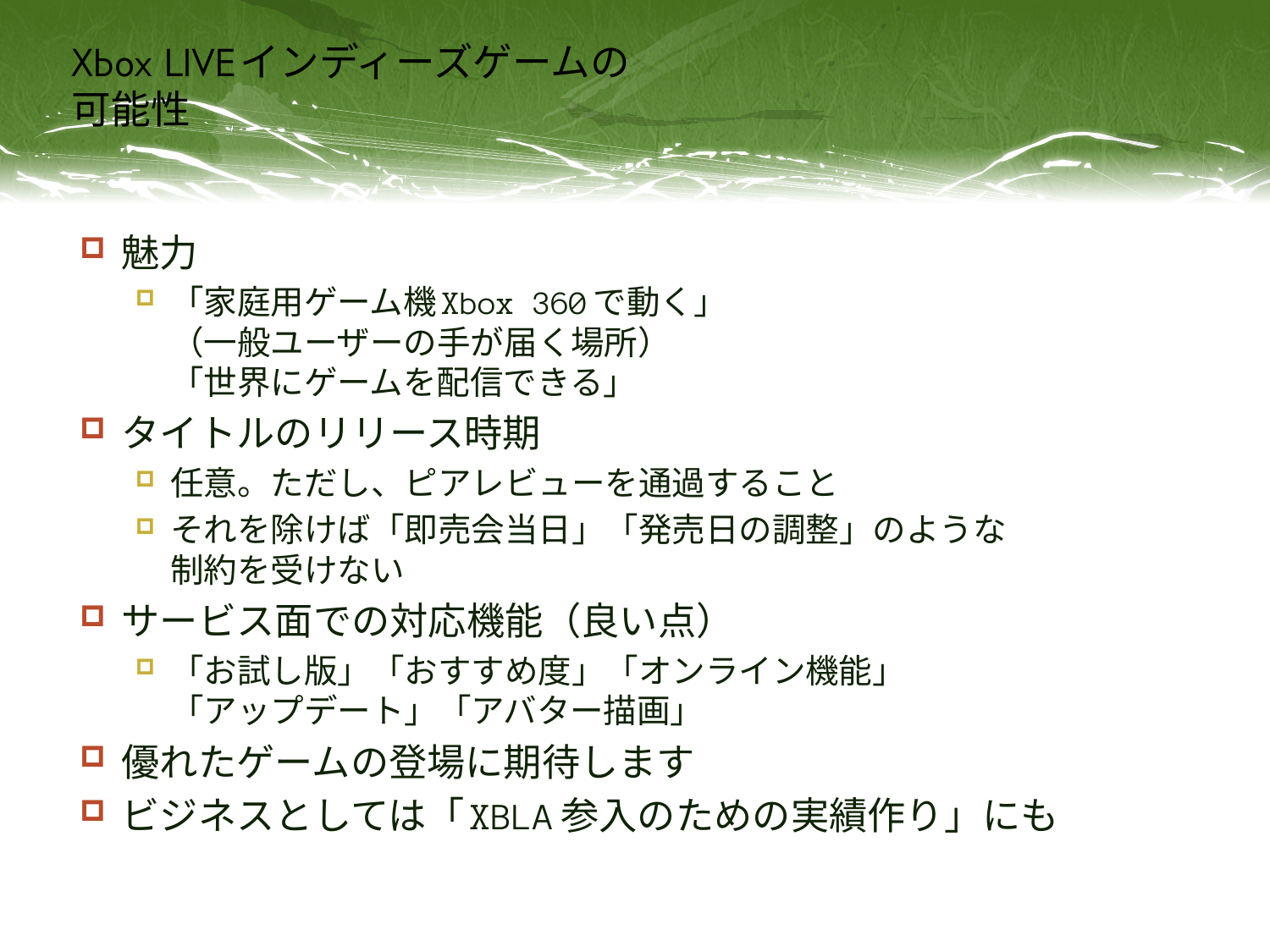

# Xbox LIVEインディーズゲームの 可能性
魅力
「家庭用ゲーム機Xbox 360で動く」
（一般ユーザーの手が届く場所）
「世界にゲームを配信できる」
タイトルのリリース時期
任意。ただし、ピアレビューを通過すること
それを除けば「即売会当日」「発売日の調整」のような
制約を受けない
サービス面での対応機能（良い点）
「お試し版」「おすすめ度」「オンライン機能」
「アップデート」「アバター描画」
優れたゲームの登場に期待します
ビジネスとしては「XBLA参入のための実績作り」にも